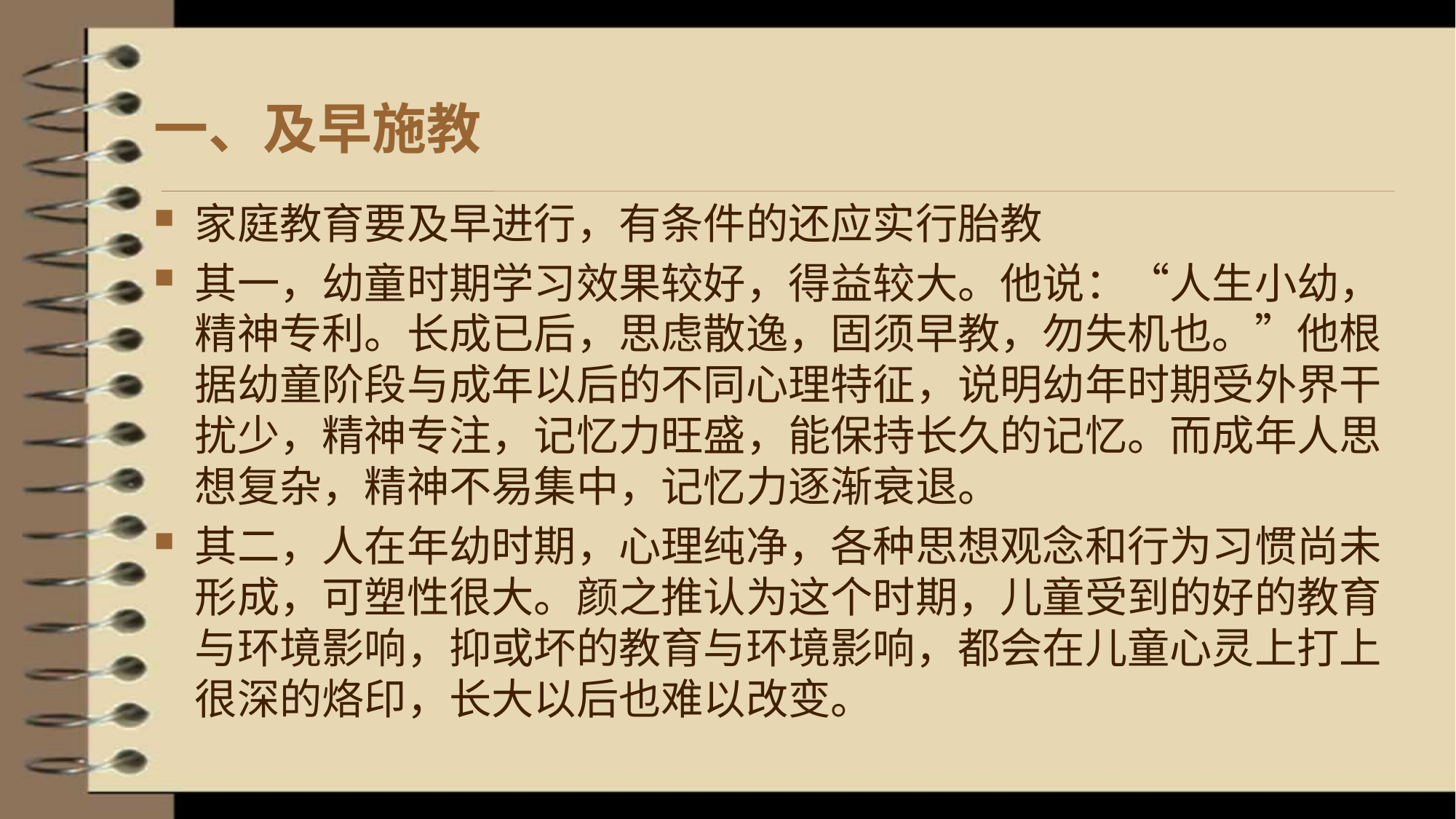

# 一、及早施教
家庭教育要及早进行，有条件的还应实行胎教
其一，幼童时期学习效果较好，得益较大。他说：“人生小幼，精神专利。长成已后，思虑散逸，固须早教，勿失机也。”他根据幼童阶段与成年以后的不同心理特征，说明幼年时期受外界干扰少，精神专注，记忆力旺盛，能保持长久的记忆。而成年人思想复杂，精神不易集中，记忆力逐渐衰退。
其二，人在年幼时期，心理纯净，各种思想观念和行为习惯尚未形成，可塑性很大。颜之推认为这个时期，儿童受到的好的教育与环境影响，抑或坏的教育与环境影响，都会在儿童心灵上打上很深的烙印，长大以后也难以改变。